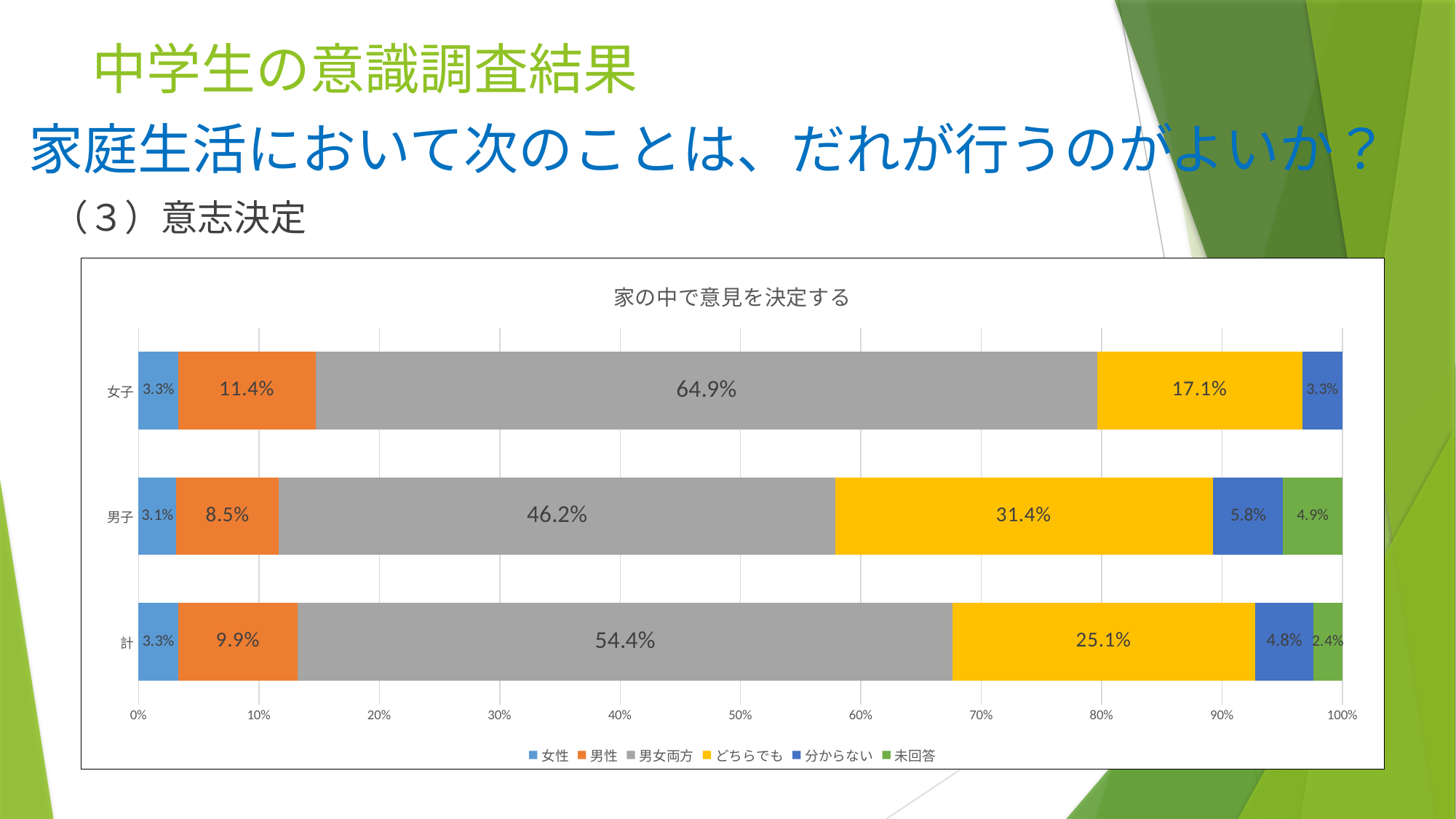

# 中学生の意識調査結果
家庭生活において次のことは、だれが行うのがよいか？
（３）意志決定

### Chart: 家の中で意見を決定する

| Category | 女性 | 男性 | 男女両方 | どちらでも | 分からない | 未回答 |
|---|---|---|---|---|---|---|
| 女子 | 0.03317535545023697 | 0.11374407582938388 | 0.6492890995260664 | 0.17061611374407584 | 0.03317535545023697 | 0.0 |
| 男子 | 0.03139013452914798 | 0.08520179372197309 | 0.4618834080717489 | 0.31390134529147984 | 0.05829596412556054 | 0.04932735426008968 |
| 計 | 0.03303964757709251 | 0.09911894273127753 | 0.5440528634361234 | 0.2511013215859031 | 0.048458149779735685 | 0.024229074889867842 |